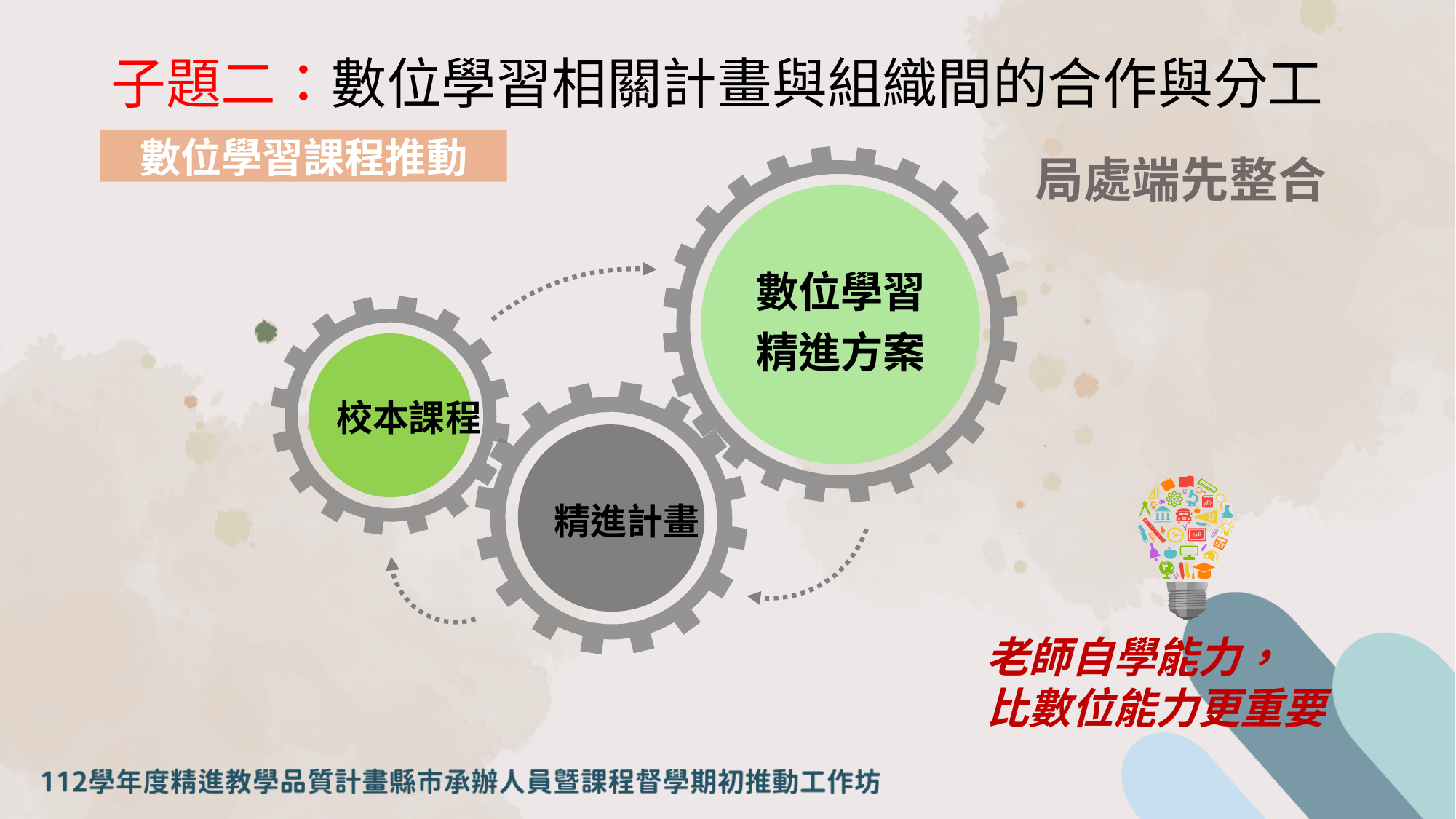

數位學習
精進方案
精進計畫
校本課程
數位學習課程推動
局處端先整合

老師自學能力，
比數位能力更重要

# 子題二：數位學習相關計畫與組織間的合作與分工